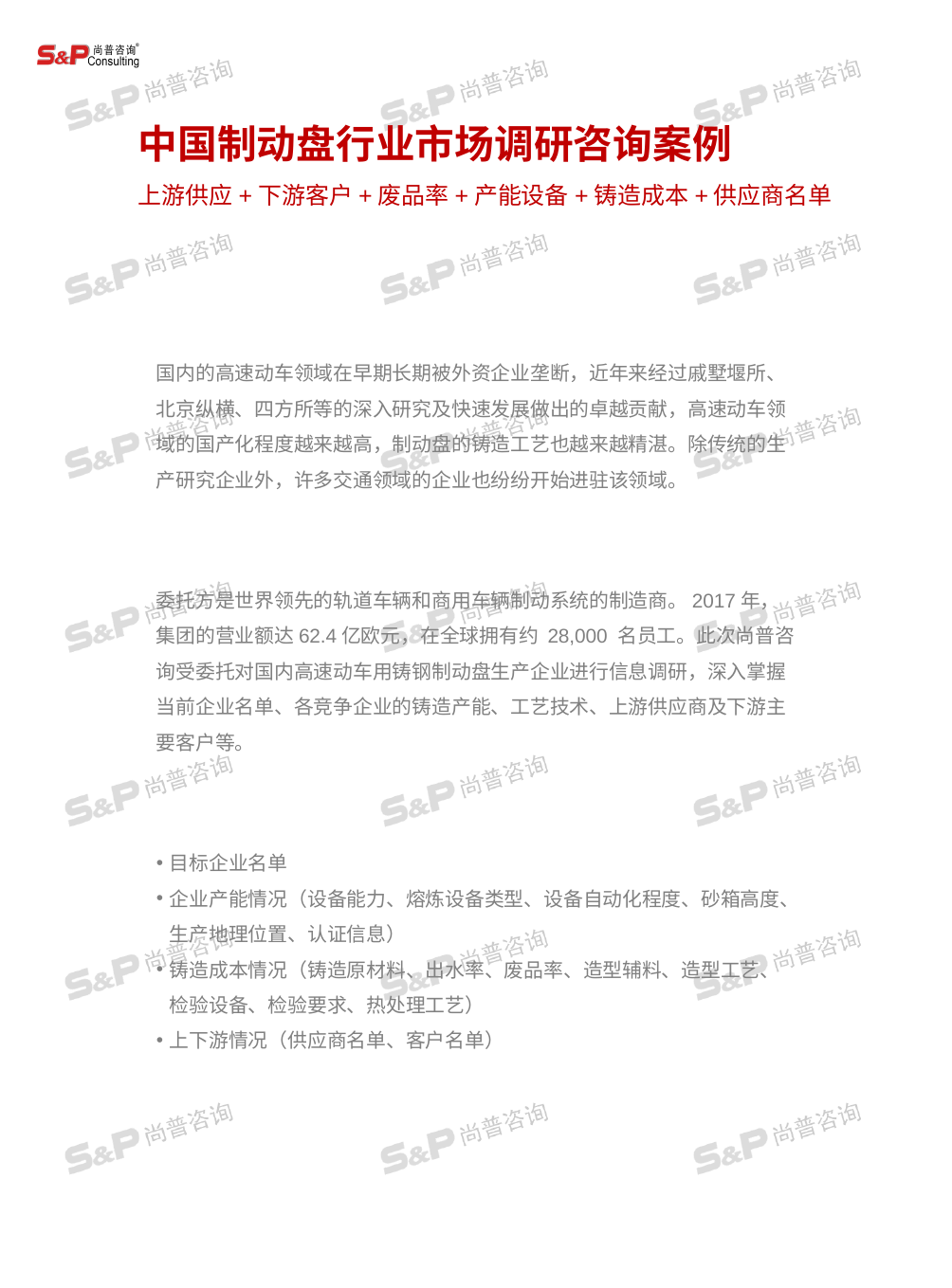

中国制动盘行业市场调研咨询案例
上游供应+下游客户+废品率+产能设备+铸造成本+供应商名单

国内的高速动车领域在早期长期被外资企业垄断，近年来经过戚墅堰所、北京纵横、四方所等的深入研究及快速发展做出的卓越贡献，高速动车领域的国产化程度越来越高，制动盘的铸造工艺也越来越精湛。除传统的生产研究企业外，许多交通领域的企业也纷纷开始进驻该领域。

委托方是世界领先的轨道车辆和商用车辆制动系统的制造商。2017年，集团的营业额达62.4亿欧元，在全球拥有约 28,000 名员工。此次尚普咨询受委托对国内高速动车用铸钢制动盘生产企业进行信息调研，深入掌握当前企业名单、各竞争企业的铸造产能、工艺技术、上游供应商及下游主要客户等。

目标企业名单
企业产能情况（设备能力、熔炼设备类型、设备自动化程度、砂箱高度、生产地理位置、认证信息）
铸造成本情况（铸造原材料、出水率、废品率、造型辅料、造型工艺、检验设备、检验要求、热处理工艺）
上下游情况（供应商名单、客户名单）